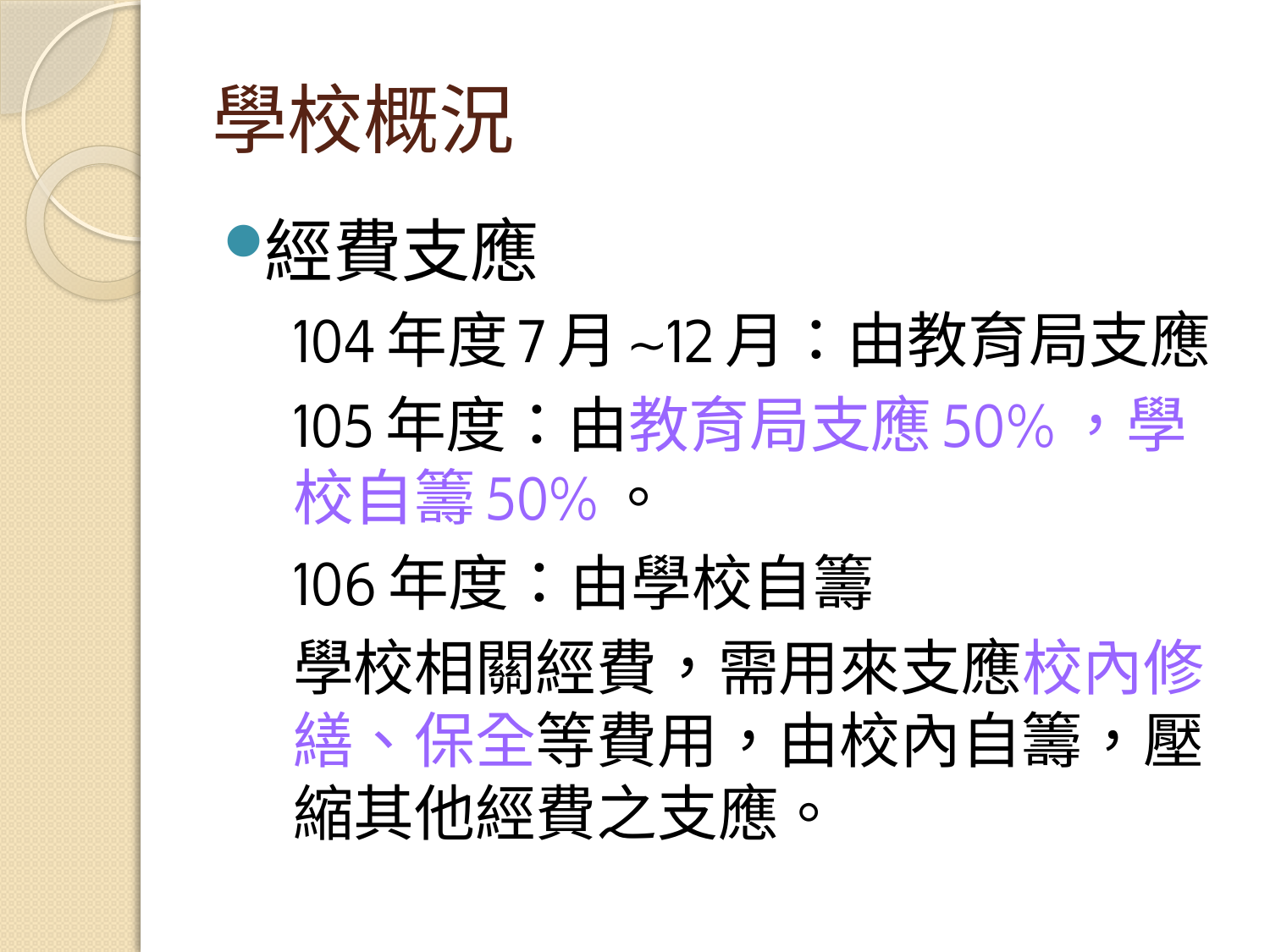

# 學校概況
經費支應
104年度7月~12月：由教育局支應
105年度：由教育局支應50%，學校自籌50%。
106年度：由學校自籌
學校相關經費，需用來支應校內修繕、保全等費用，由校內自籌，壓縮其他經費之支應。